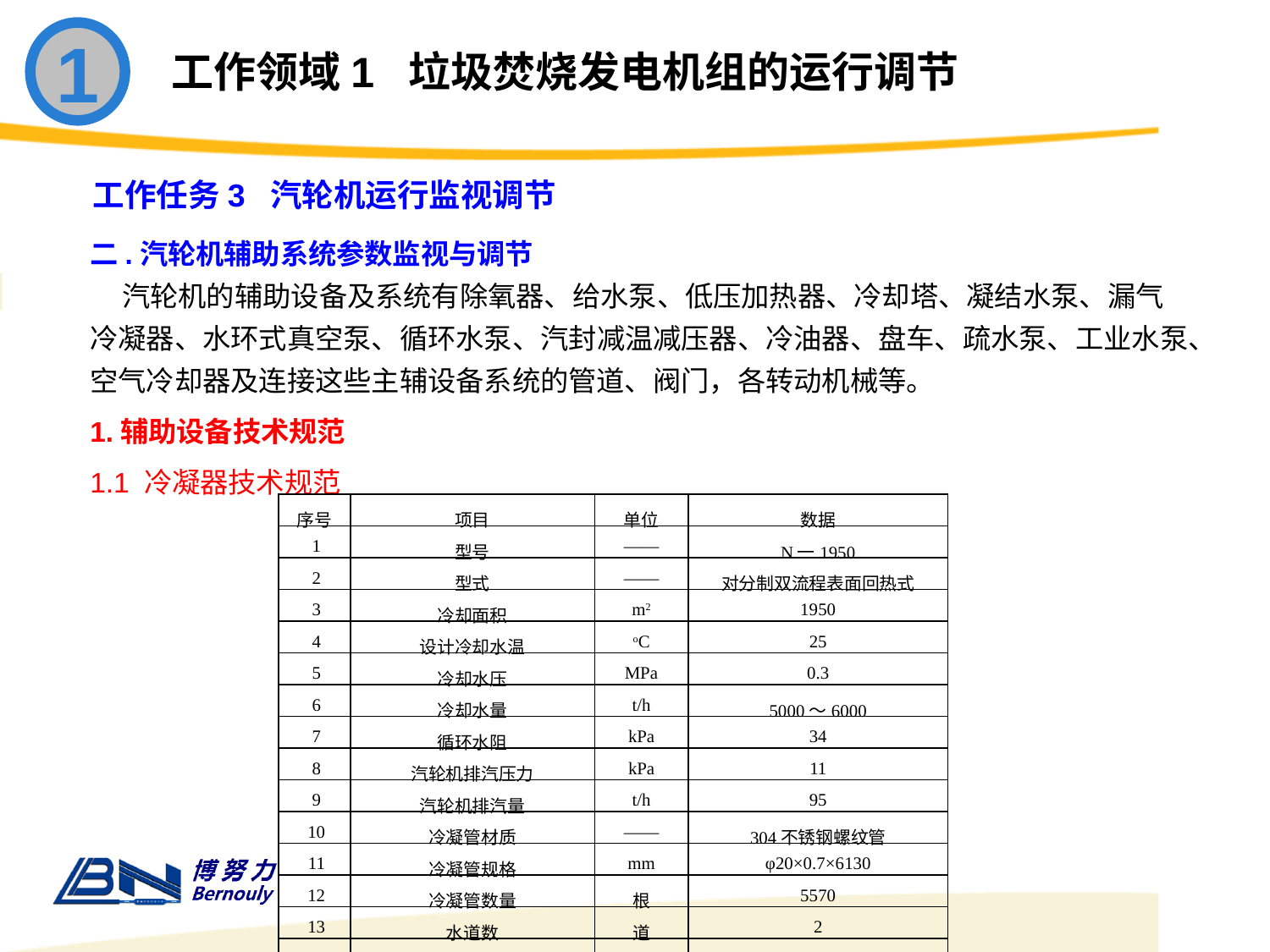

1
工作领域1  垃圾焚烧发电机组的运行调节
工作任务3  汽轮机运行监视调节
二.汽轮机辅助系统参数监视与调节
    汽轮机的辅助设备及系统有除氧器、给水泵、低压加热器、冷却塔、凝结水泵、漏气冷凝器、水环式真空泵、循环水泵、汽封减温减压器、冷油器、盘车、疏水泵、工业水泵、空气冷却器及连接这些主辅设备系统的管道、阀门，各转动机械等。
1.辅助设备技术规范
1.1 冷凝器技术规范

| 序号 | 项目 | 单位 | 数据 |
| --- | --- | --- | --- |
| 1 | 型号 | —— | N一1950 |
| 2 | 型式 | —— | 对分制双流程表面回热式 |
| 3 | 冷却面积 | m2 | 1950 |
| 4 | 设计冷却水温 | oC | 25 |
| 5 | 冷却水压 | MPa | 0.3 |
| 6 | 冷却水量 | t/h | 5000～6000 |
| 7 | 循环水阻 | kPa | 34 |
| 8 | 汽轮机排汽压力 | kPa | 11 |
| 9 | 汽轮机排汽量 | t/h | 95 |
| 10 | 冷凝管材质 | —— | 304不锈钢螺纹管 |
| 11 | 冷凝管规格 | mm | φ20×0.7×6130 |
| 12 | 冷凝管数量 | 根 | 5570 |
| 13 | 水道数 | 道 | 2 |
| 14 | 数量 | 台 | 2 |